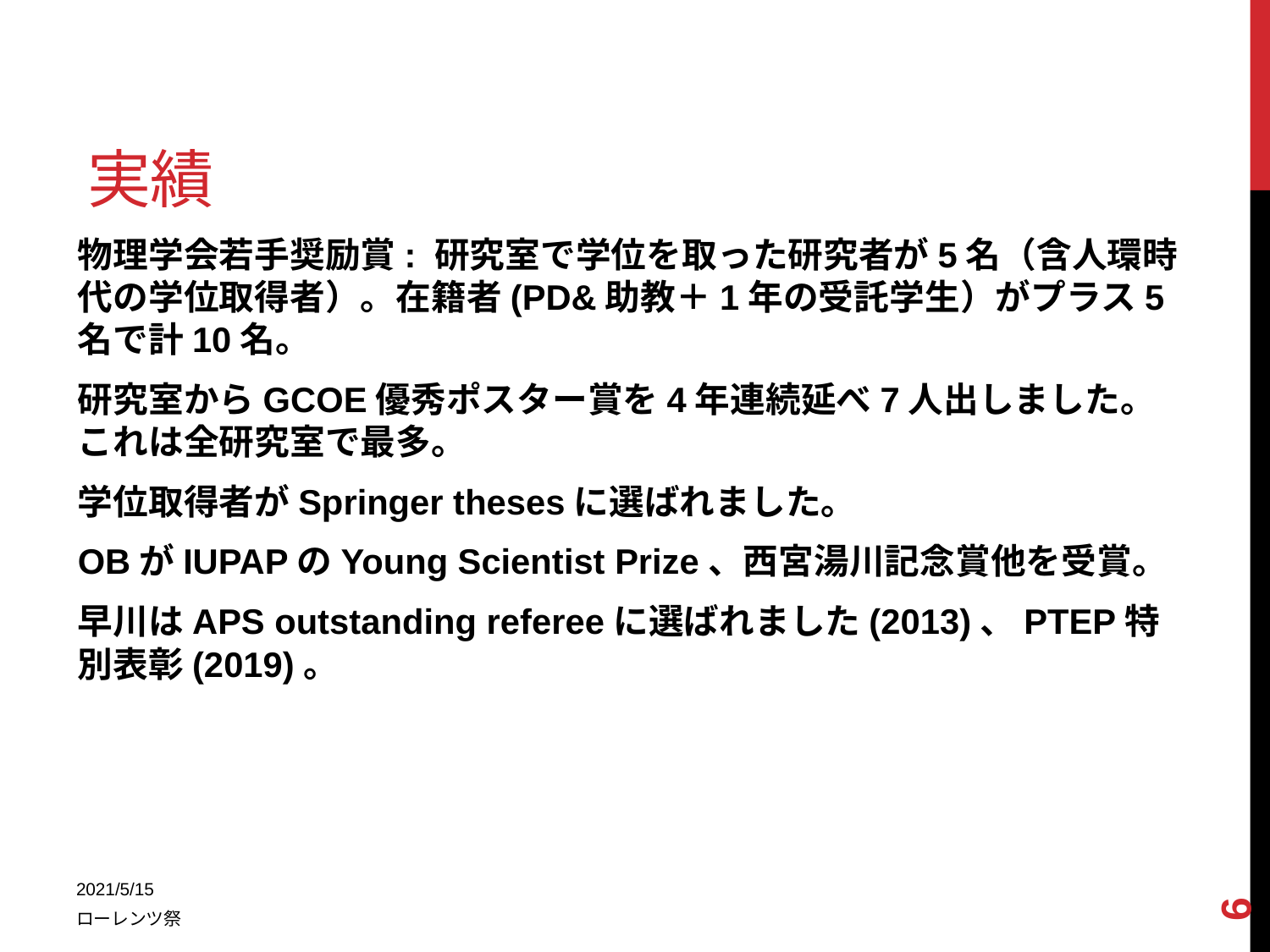

# 実績
物理学会若手奨励賞: 研究室で学位を取った研究者が5名（含人環時代の学位取得者）。在籍者(PD&助教＋1年の受託学生）がプラス5名で計10名。
研究室からGCOE優秀ポスター賞を4年連続延べ7人出しました。これは全研究室で最多。
学位取得者がSpringer thesesに選ばれました。
OBがIUPAPのYoung Scientist Prize、西宮湯川記念賞他を受賞。
早川はAPS outstanding refereeに選ばれました(2013)、PTEP特別表彰(2019)。
6
2021/5/15
ローレンツ祭